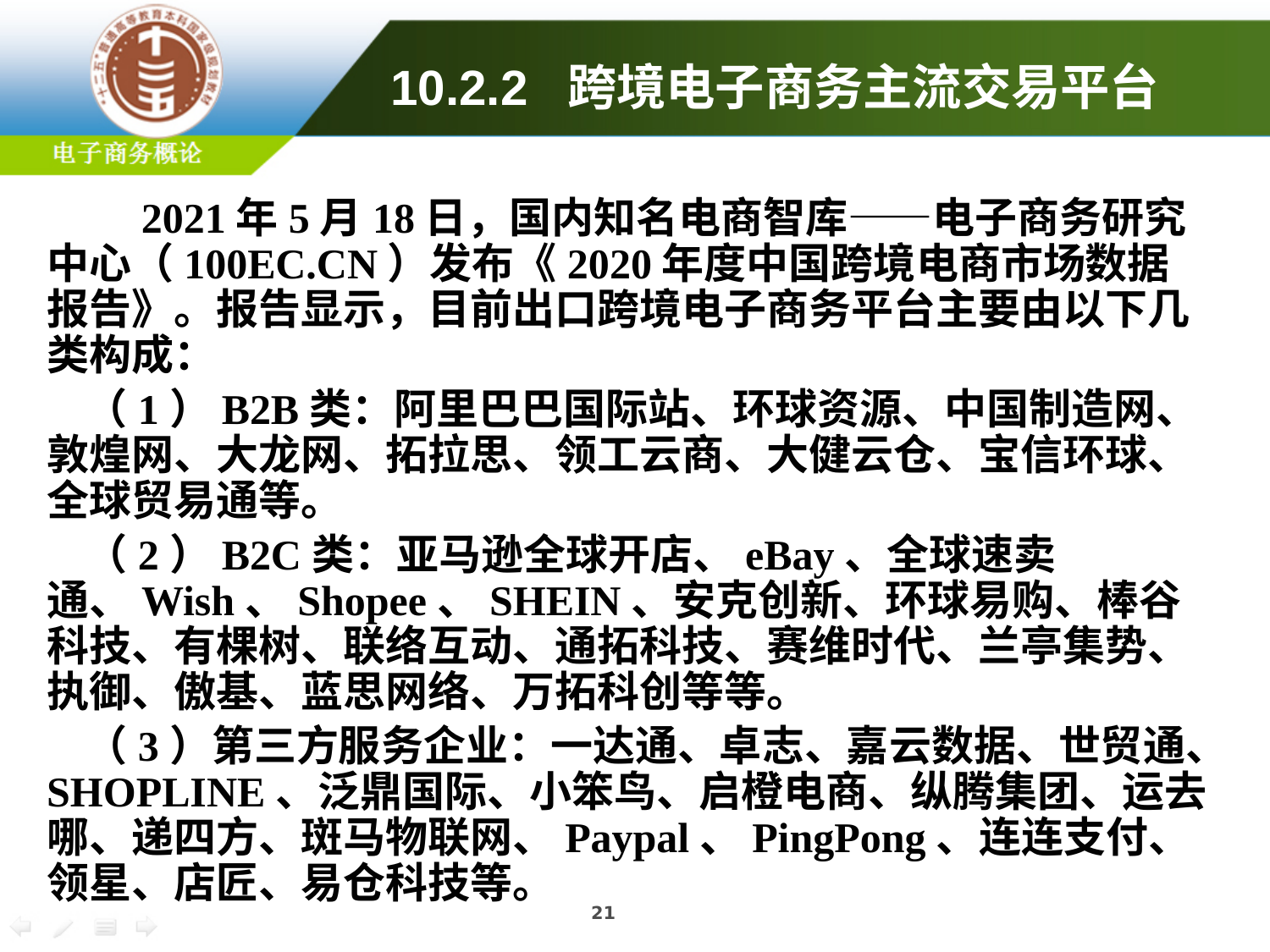

10.2.2  跨境电子商务主流交易平台
            2021年5月18日，国内知名电商智库——电子商务研究中心（100EC.CN）发布《2020年度中国跨境电商市场数据报告》。报告显示，目前出口跨境电子商务平台主要由以下几类构成：
        （1）B2B类：阿里巴巴国际站、环球资源、中国制造网、敦煌网、大龙网、拓拉思、领工云商、大健云仓、宝信环球、全球贸易通等。
        （2）B2C类：亚马逊全球开店、eBay、全球速卖通、Wish、Shopee、SHEIN、安克创新、环球易购、棒谷科技、有棵树、联络互动、通拓科技、赛维时代、兰亭集势、执御、傲基、蓝思网络、万拓科创等等。
        （3）第三方服务企业：一达通、卓志、嘉云数据、世贸通、SHOPLINE、泛鼎国际、小笨鸟、启橙电商、纵腾集团、运去哪、递四方、斑马物联网、Paypal、PingPong、连连支付、领星、店匠、易仓科技等。

21